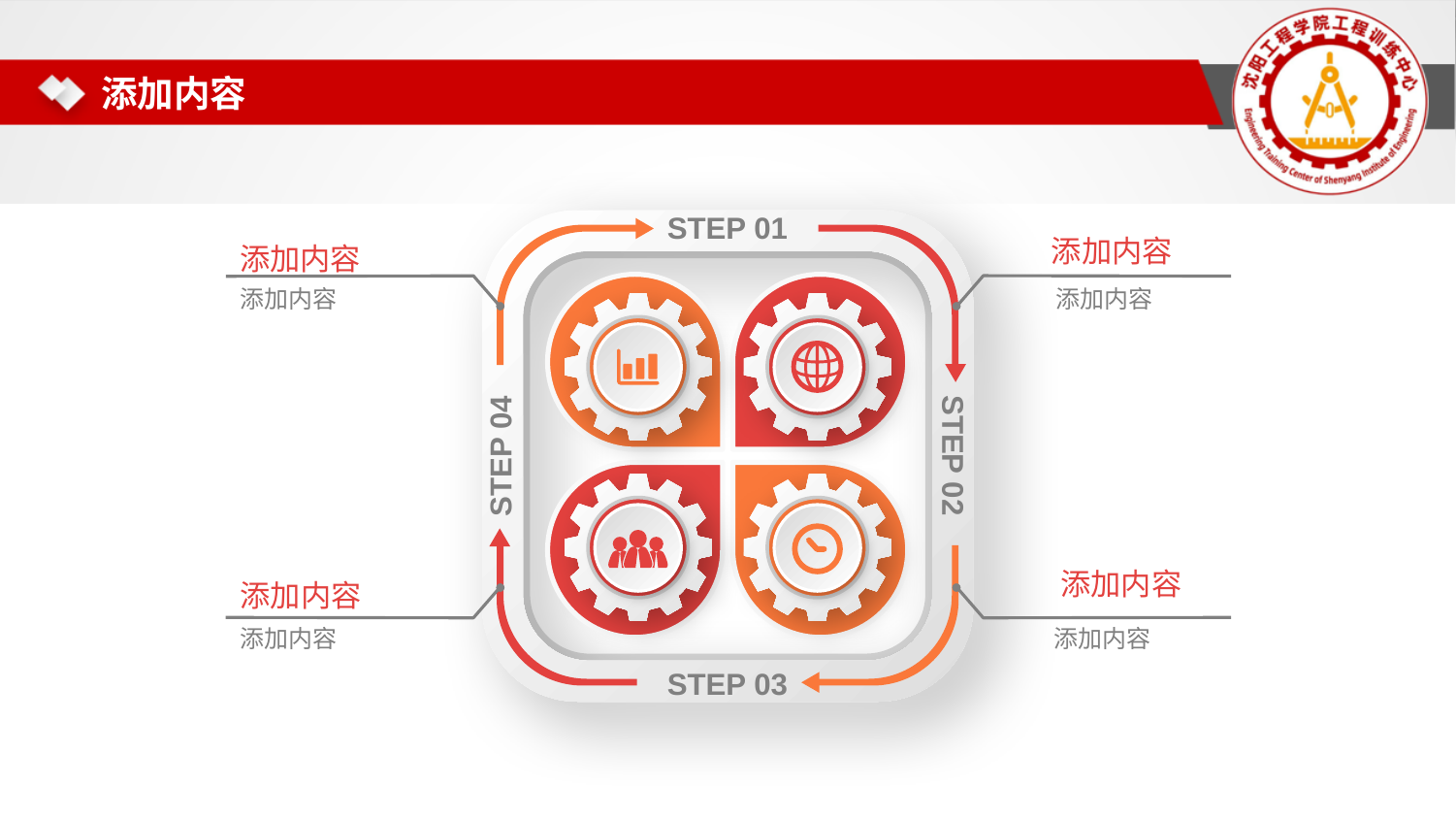

添加内容
STEP 01

STEP 04
STEP 02

STEP 03

添加内容

添加内容

添加内容

添加内容

添加内容

添加内容
添加内容
添加内容